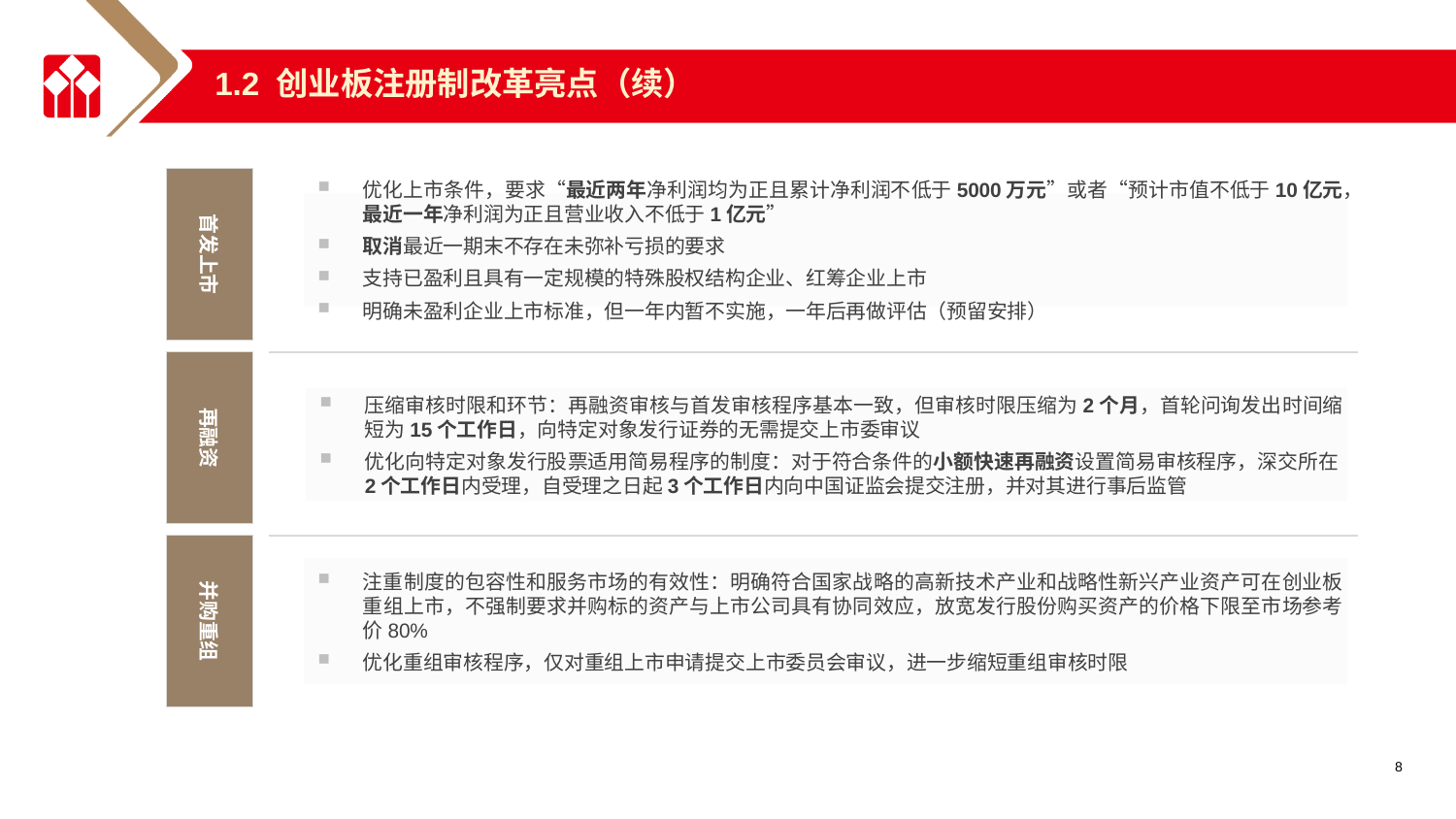

1.2 创业板注册制改革亮点（续）
首发上市
优化上市条件，要求“最近两年净利润均为正且累计净利润不低于5000万元”或者“预计市值不低于10亿元，最近一年净利润为正且营业收入不低于1亿元”
取消最近一期末不存在未弥补亏损的要求
支持已盈利且具有一定规模的特殊股权结构企业、红筹企业上市
明确未盈利企业上市标准，但一年内暂不实施，一年后再做评估（预留安排）
再融资
压缩审核时限和环节：再融资审核与首发审核程序基本一致，但审核时限压缩为2个月，首轮问询发出时间缩短为15个工作日，向特定对象发行证券的无需提交上市委审议
优化向特定对象发行股票适用简易程序的制度：对于符合条件的小额快速再融资设置简易审核程序，深交所在2个工作日内受理，自受理之日起3个工作日内向中国证监会提交注册，并对其进行事后监管
并购重组
注重制度的包容性和服务市场的有效性：明确符合国家战略的高新技术产业和战略性新兴产业资产可在创业板重组上市，不强制要求并购标的资产与上市公司具有协同效应，放宽发行股份购买资产的价格下限至市场参考价80%
优化重组审核程序，仅对重组上市申请提交上市委员会审议，进一步缩短重组审核时限